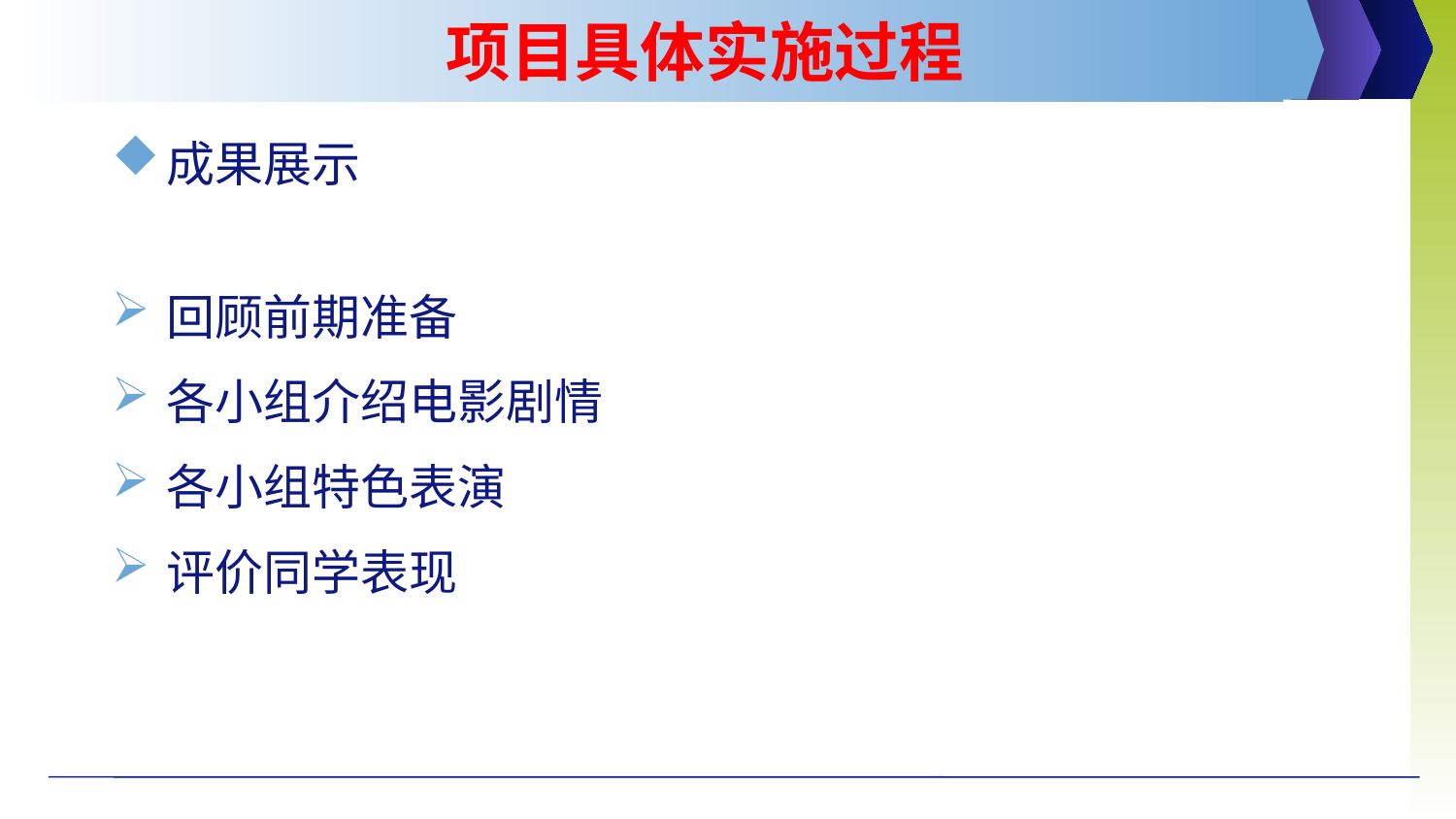

# 项目具体实施过程
成果展示

回顾前期准备
各小组介绍电影剧情
各小组特色表演
评价同学表现